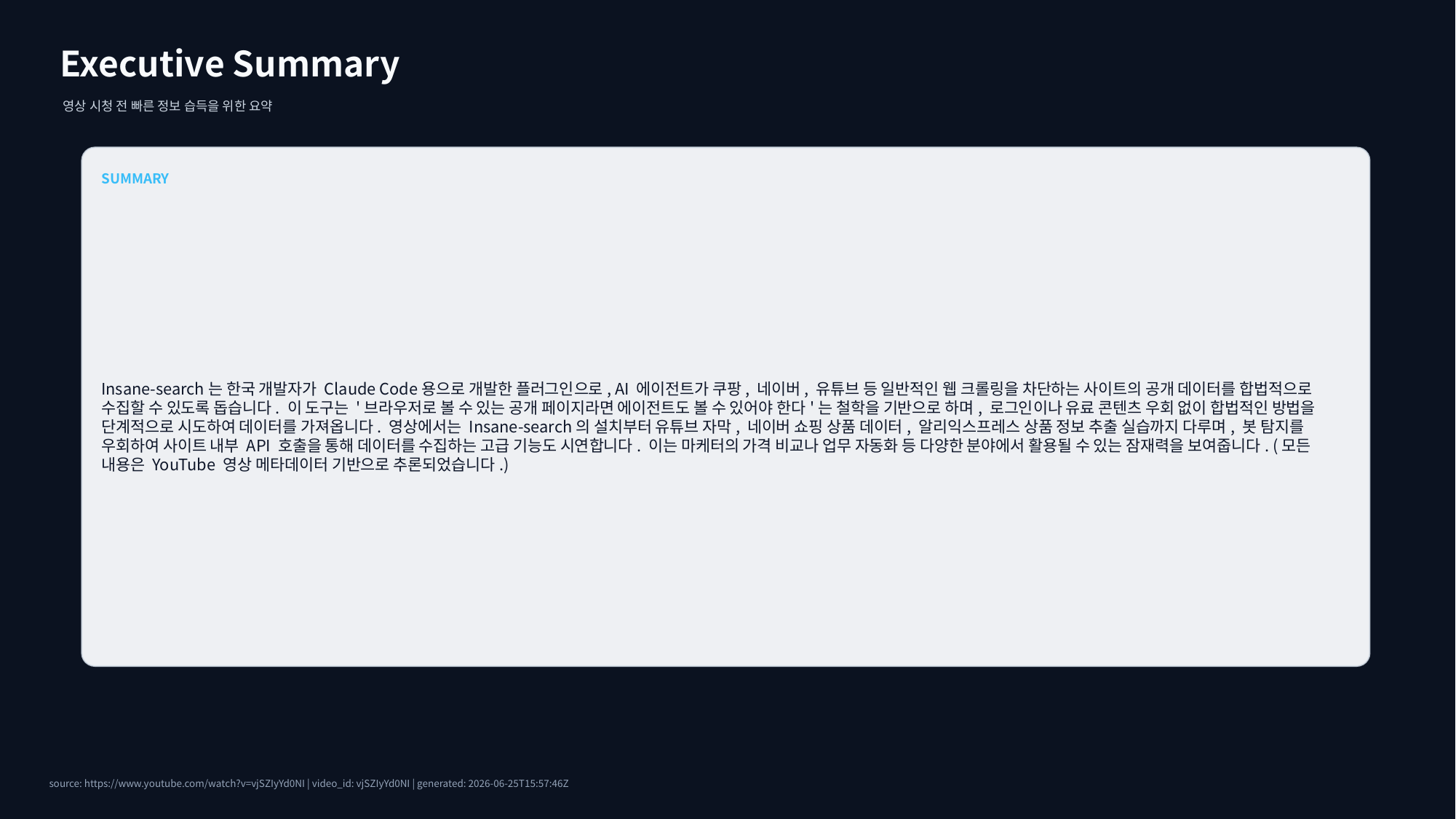

Executive Summary
영상 시청 전 빠른 정보 습득을 위한 요약

SUMMARY
Insane-search는 한국 개발자가 Claude Code용으로 개발한 플러그인으로, AI 에이전트가 쿠팡, 네이버, 유튜브 등 일반적인 웹 크롤링을 차단하는 사이트의 공개 데이터를 합법적으로 수집할 수 있도록 돕습니다. 이 도구는 '브라우저로 볼 수 있는 공개 페이지라면 에이전트도 볼 수 있어야 한다'는 철학을 기반으로 하며, 로그인이나 유료 콘텐츠 우회 없이 합법적인 방법을 단계적으로 시도하여 데이터를 가져옵니다. 영상에서는 Insane-search의 설치부터 유튜브 자막, 네이버 쇼핑 상품 데이터, 알리익스프레스 상품 정보 추출 실습까지 다루며, 봇 탐지를 우회하여 사이트 내부 API 호출을 통해 데이터를 수집하는 고급 기능도 시연합니다. 이는 마케터의 가격 비교나 업무 자동화 등 다양한 분야에서 활용될 수 있는 잠재력을 보여줍니다. (모든 내용은 YouTube 영상 메타데이터 기반으로 추론되었습니다.)
source: https://www.youtube.com/watch?v=vjSZIyYd0NI | video_id: vjSZIyYd0NI | generated: 2026-06-25T15:57:46Z